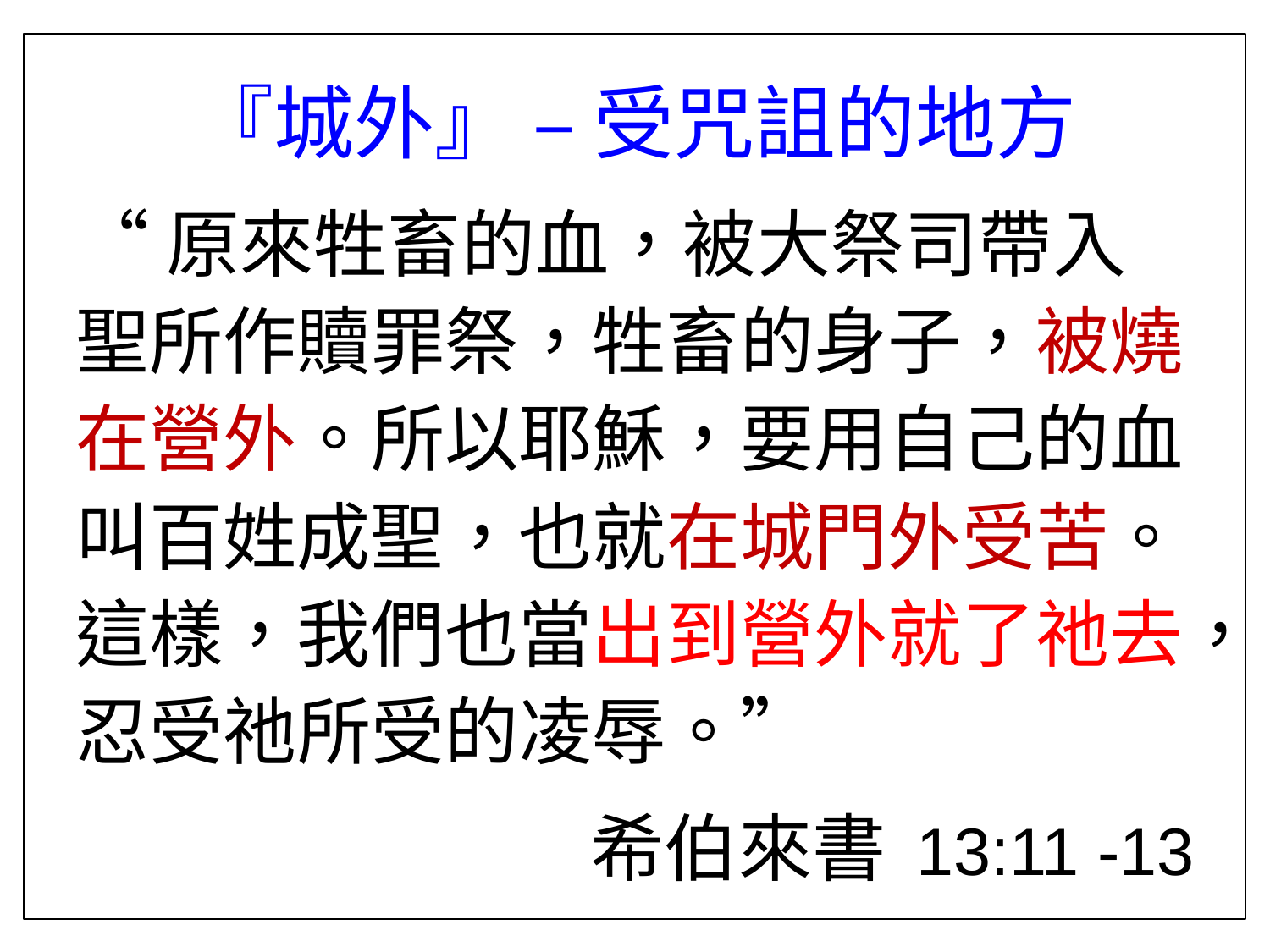

『城外』 – 受咒詛的地方
“原來牲畜的血，被大祭司帶入聖所作贖罪祭，牲畜的身子，被燒在營外。所以耶穌，要用自己的血叫百姓成聖，也就在城門外受苦。這樣，我們也當出到營外就了祂去，忍受祂所受的凌辱。”
希伯來書 13:11 -13